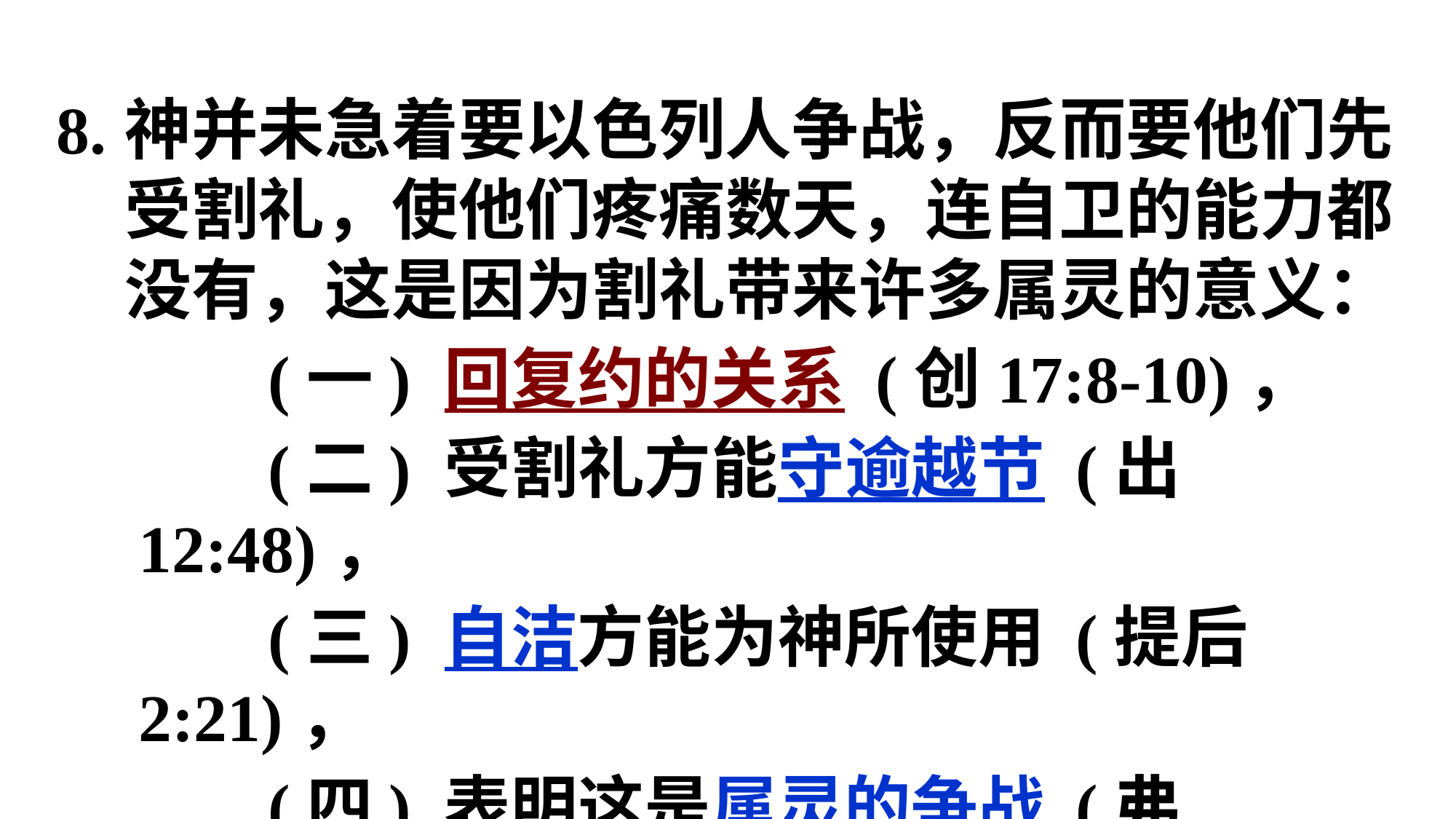

8.	神并未急着要以色列人争战，反而要他们先受割礼，使他们疼痛数天，连自卫的能力都没有，这是因为割礼带来许多属灵的意义：
(一) 回复约的关系 (创17:8-10)，
(二) 受割礼方能守逾越节 (出12:48)，
(三) 自洁方能为神所使用 (提后2:21)，
(四) 表明这是属灵的争战 (弗6:12)。